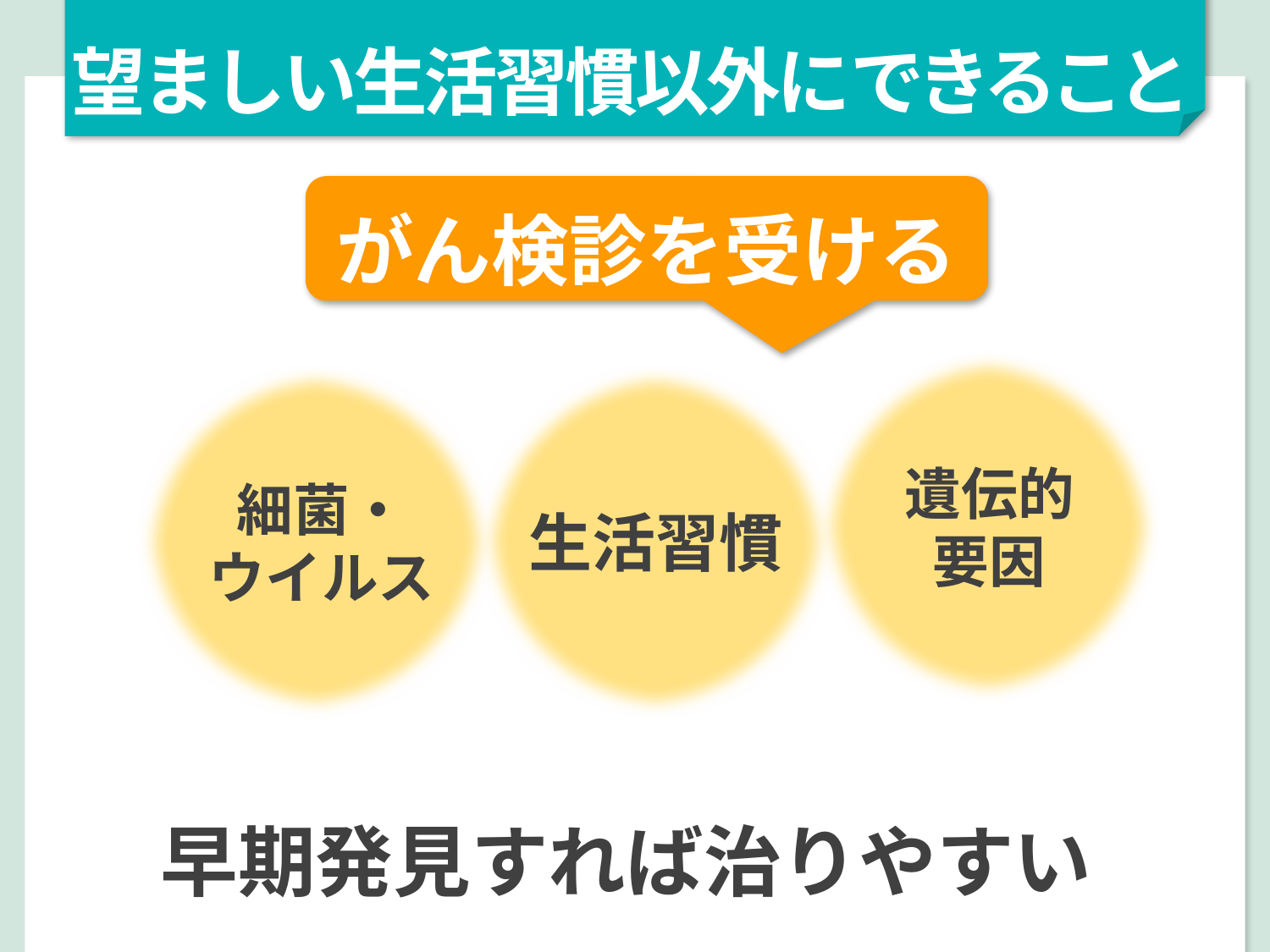

望ましい生活習慣以外にできること
がん検診を受ける

遺伝的
要因

細菌・
ウイルス

生活習慣
早期発見すれば治りやすい